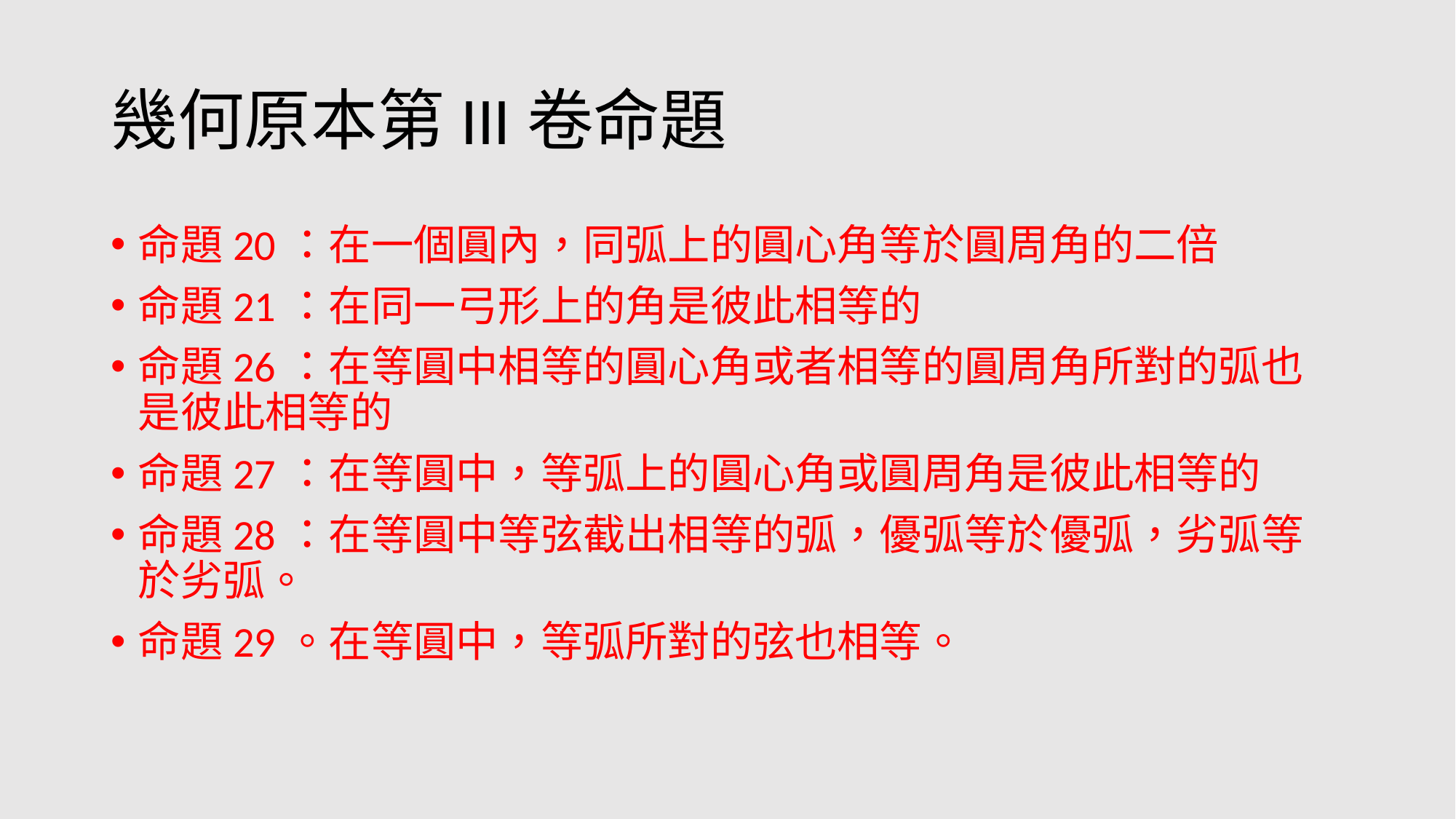

# 幾何原本第III卷命題
命題20：在一個圓內，同弧上的圓心角等於圓周角的二倍
命題21：在同一弓形上的角是彼此相等的
命題26：在等圓中相等的圓心角或者相等的圓周角所對的弧也是彼此相等的
命題27：在等圓中，等弧上的圓心角或圓周角是彼此相等的
命題28：在等圓中等弦截出相等的弧，優弧等於優弧，劣弧等於劣弧。
命題29。在等圓中，等弧所對的弦也相等。